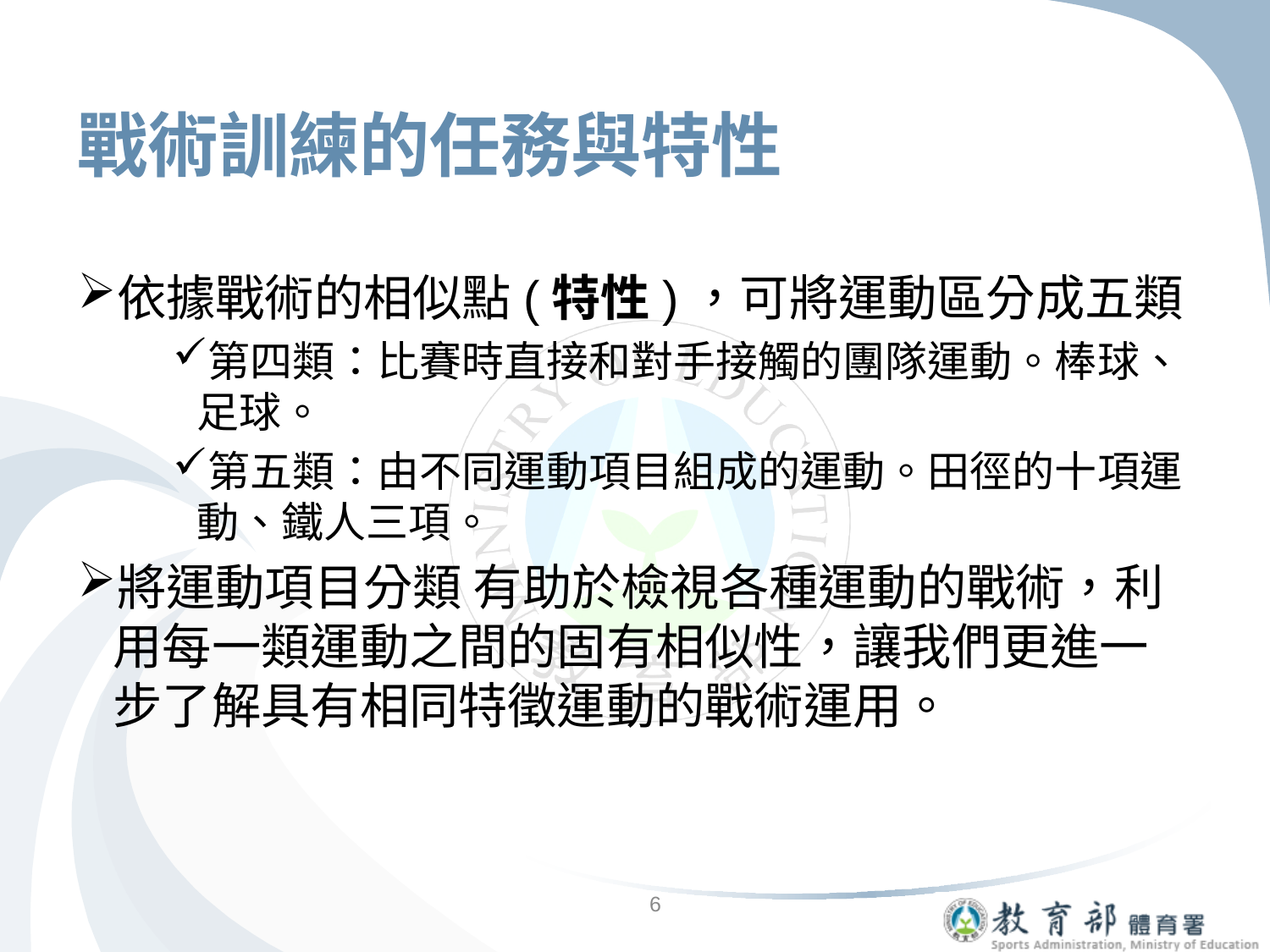

# 戰術訓練的任務與特性
依據戰術的相似點(特性)，可將運動區分成五類
第四類：比賽時直接和對手接觸的團隊運動。棒球、足球。
第五類：由不同運動項目組成的運動。田徑的十項運動、鐵人三項。
將運動項目分類 有助於檢視各種運動的戰術，利用每一類運動之間的固有相似性，讓我們更進一步了解具有相同特徵運動的戰術運用。
6